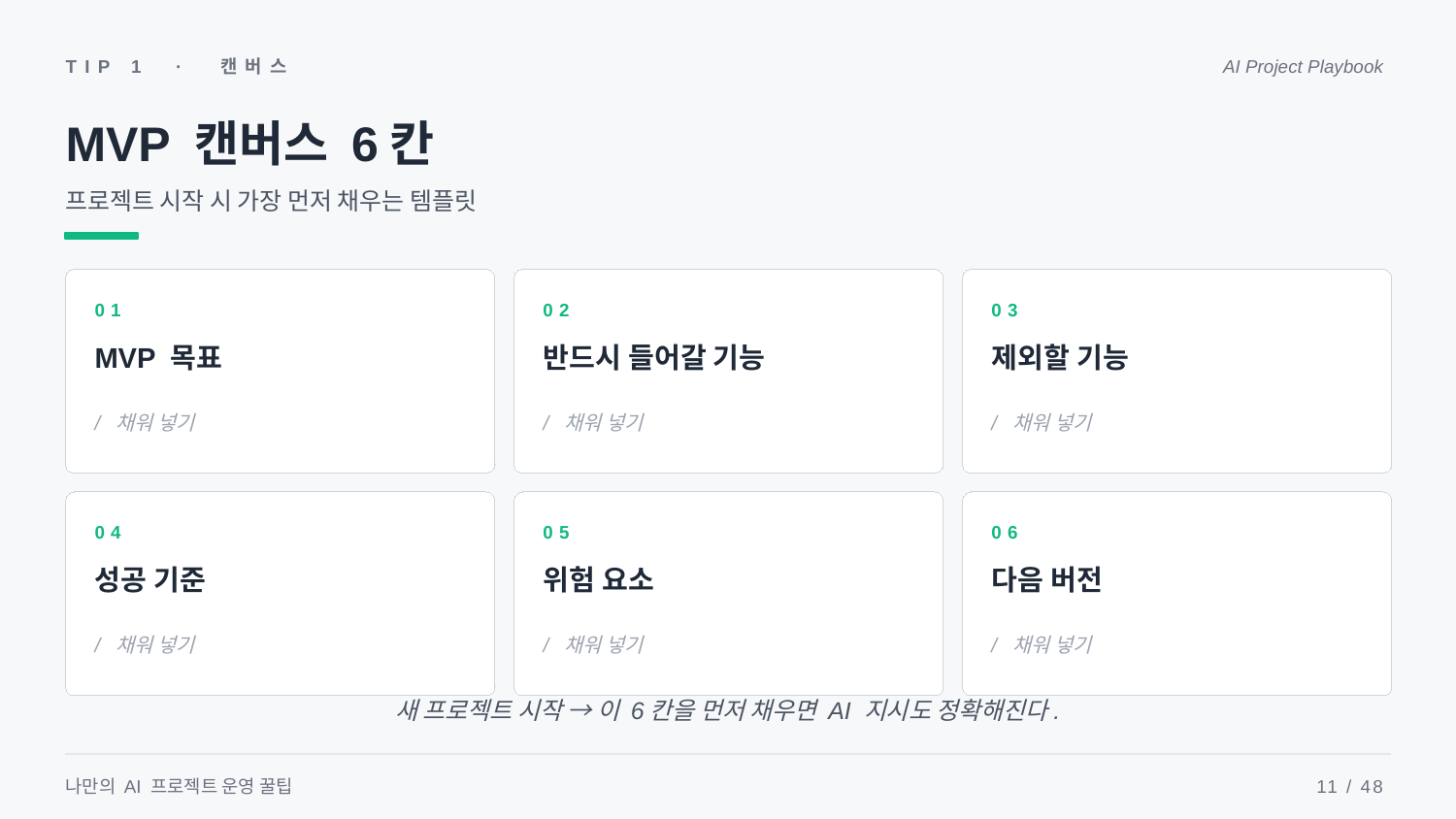

TIP 1  ·  캔버스
AI Project Playbook
MVP 캔버스 6칸
프로젝트 시작 시 가장 먼저 채우는 템플릿

01
02
03
MVP 목표
반드시 들어갈 기능
제외할 기능
/  채워 넣기
/  채워 넣기
/  채워 넣기

04
05
06
성공 기준
위험 요소
다음 버전
/  채워 넣기
/  채워 넣기
/  채워 넣기
새 프로젝트 시작 → 이 6칸을 먼저 채우면 AI 지시도 정확해진다.

나만의 AI 프로젝트 운영 꿀팁
11 / 48